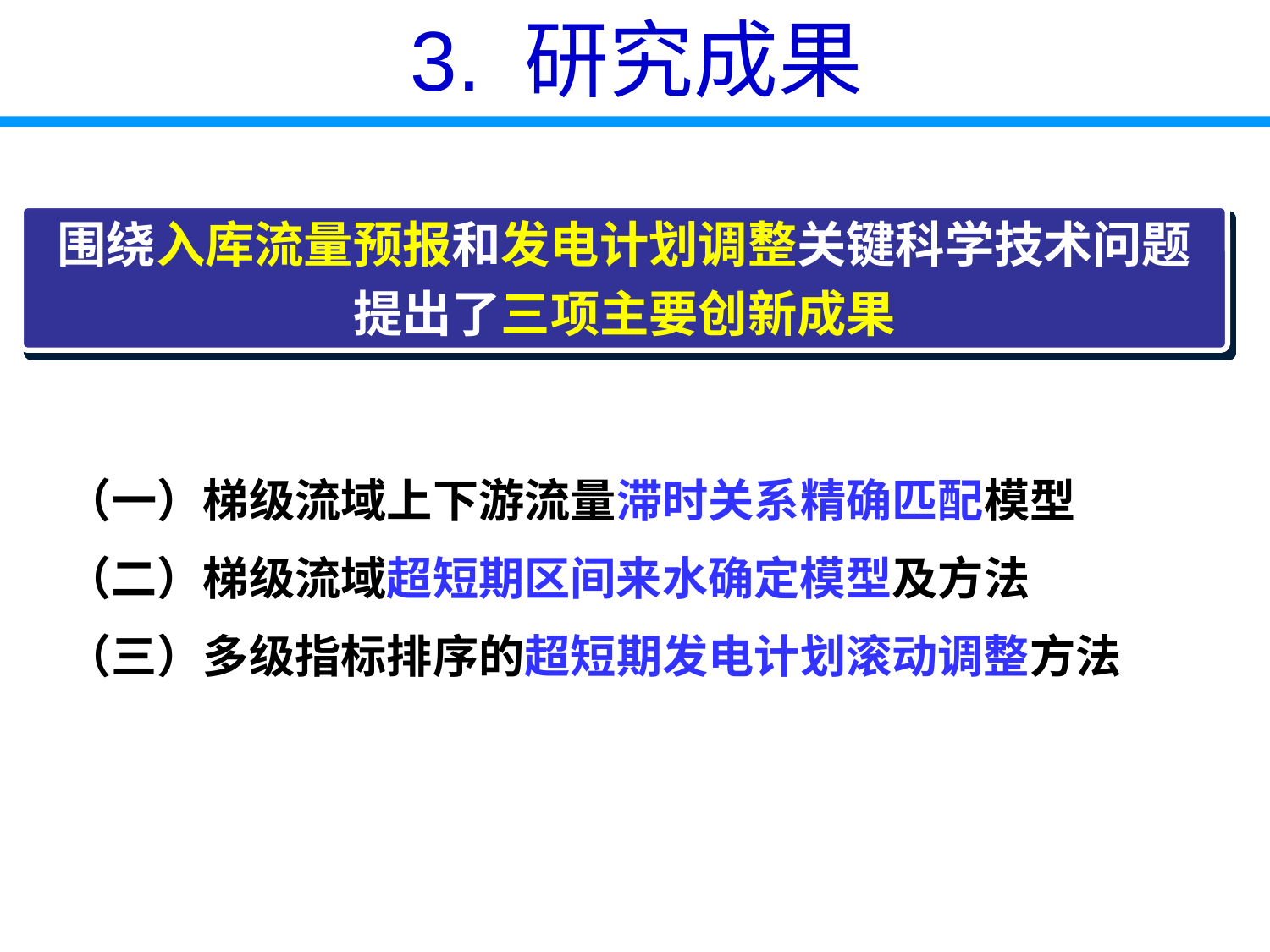

3. 研究成果
围绕入库流量预报和发电计划调整关键科学技术问题
提出了三项主要创新成果
（一）梯级流域上下游流量滞时关系精确匹配模型
（二）梯级流域超短期区间来水确定模型及方法
（三）多级指标排序的超短期发电计划滚动调整方法